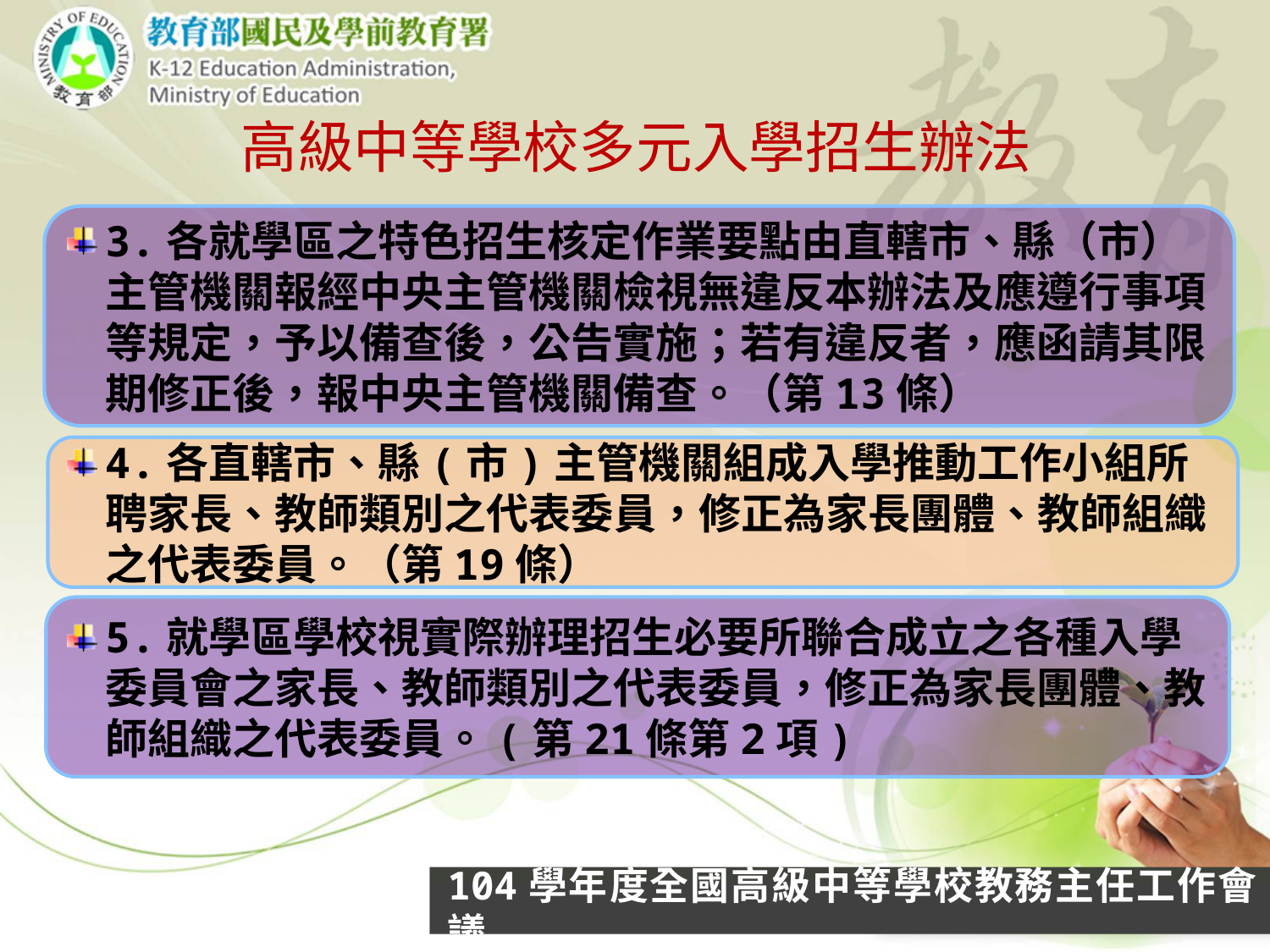

# 高級中等學校多元入學招生辦法
3.各就學區之特色招生核定作業要點由直轄市、縣（市）主管機關報經中央主管機關檢視無違反本辦法及應遵行事項等規定，予以備查後，公告實施；若有違反者，應函請其限期修正後，報中央主管機關備查。（第13條）
4.各直轄市、縣(市)主管機關組成入學推動工作小組所聘家長、教師類別之代表委員，修正為家長團體、教師組織之代表委員。（第19條）
5.就學區學校視實際辦理招生必要所聯合成立之各種入學委員會之家長、教師類別之代表委員，修正為家長團體、教師組織之代表委員。(第21條第2項)
104學年度全國高級中等學校教務主任工作會議
5
5